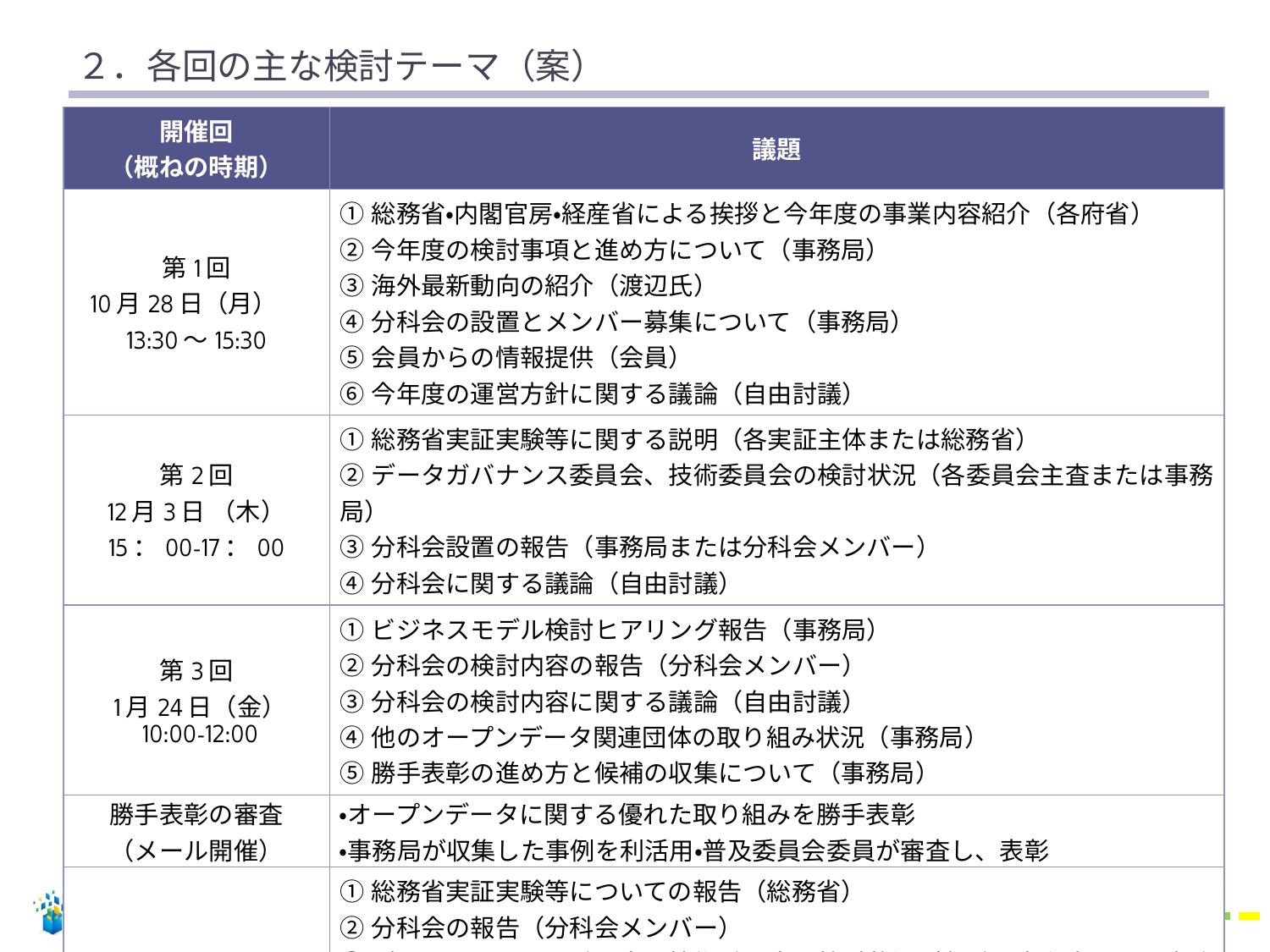

# ２．各回の主な検討テーマ（案）
| 開催回 （概ねの時期） | 議題 |
| --- | --- |
| 第1回 10月28日（月）　 13:30～15:30 | ①総務省・内閣官房・経産省による挨拶と今年度の事業内容紹介（各府省） ②今年度の検討事項と進め方について（事務局） ③海外最新動向の紹介（渡辺氏） ④分科会の設置とメンバー募集について（事務局） ⑤会員からの情報提供（会員） ⑥今年度の運営方針に関する議論（自由討議） |
| 第2回 12月3日 （木） 15：00-17：00 | ①総務省実証実験等に関する説明（各実証主体または総務省） ②データガバナンス委員会、技術委員会の検討状況（各委員会主査または事務局） ③分科会設置の報告（事務局または分科会メンバー） ④分科会に関する議論（自由討議） |
| 第3回 1月24日（金） 10:00-12:00 | ①ビジネスモデル検討ヒアリング報告（事務局） ②分科会の検討内容の報告（分科会メンバー） ③分科会の検討内容に関する議論（自由討議） ④他のオープンデータ関連団体の取り組み状況（事務局） ⑤勝手表彰の進め方と候補の収集について（事務局） |
| 勝手表彰の審査 （メール開催） | ・オープンデータに関する優れた取り組みを勝手表彰 ・事務局が収集した事例を利活用・普及委員会委員が審査し、表彰 |
| 第4回 3月13（木） 10:00-12:00 | ①総務省実証実験等についての報告（総務省） ②分科会の報告（分科会メンバー） ③データガバナンス委員会、技術委員会の検討状況（各委員会主査または事務局） ④平成25年度活動報告と平成26 年度活動計画案（各委員会主査または事務局） ⑤勝手表彰・表彰式（事務局） |
6